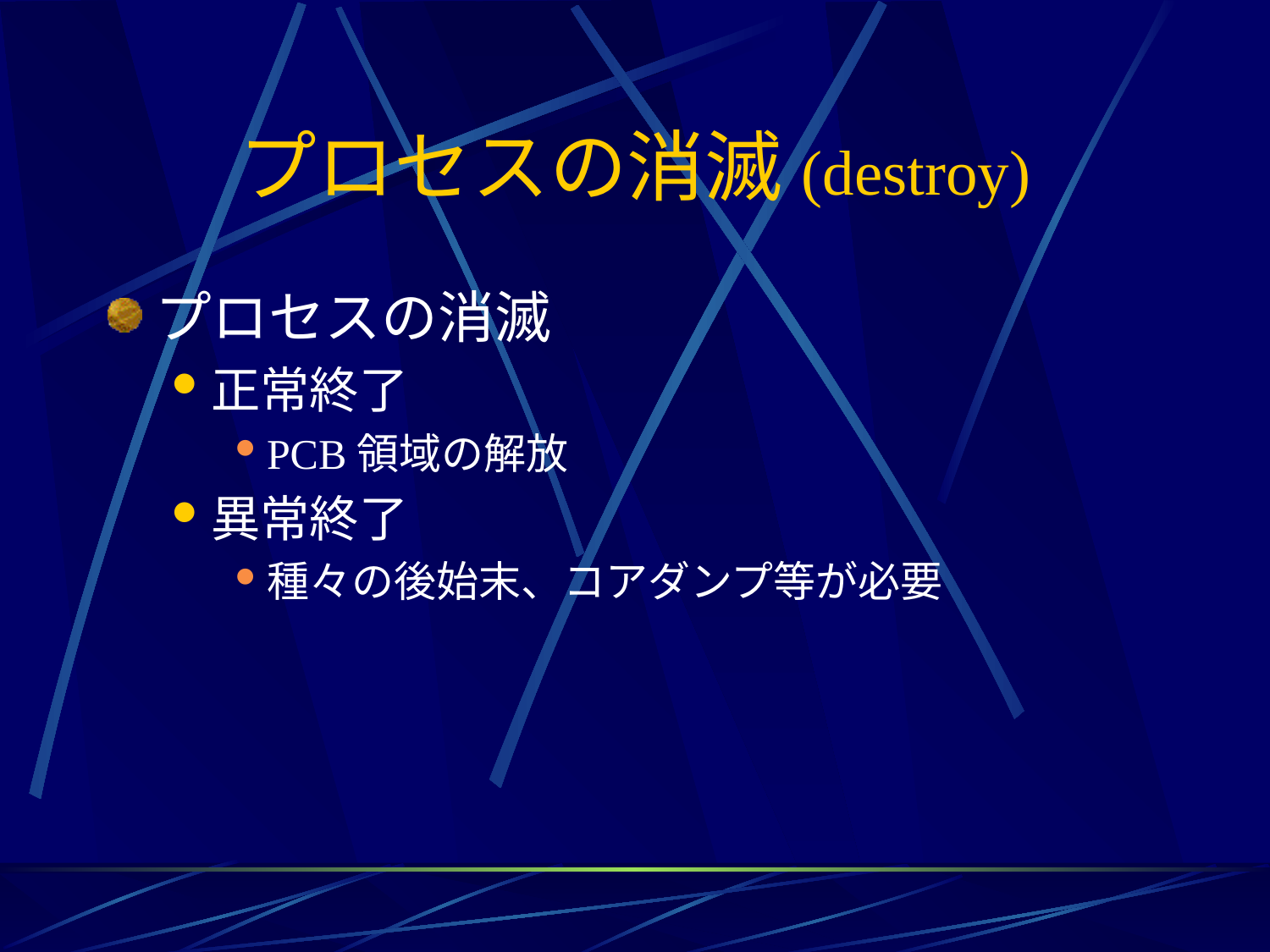

# プロセスの消滅(destroy)
プロセスの消滅
正常終了
PCB領域の解放
異常終了
種々の後始末、コアダンプ等が必要